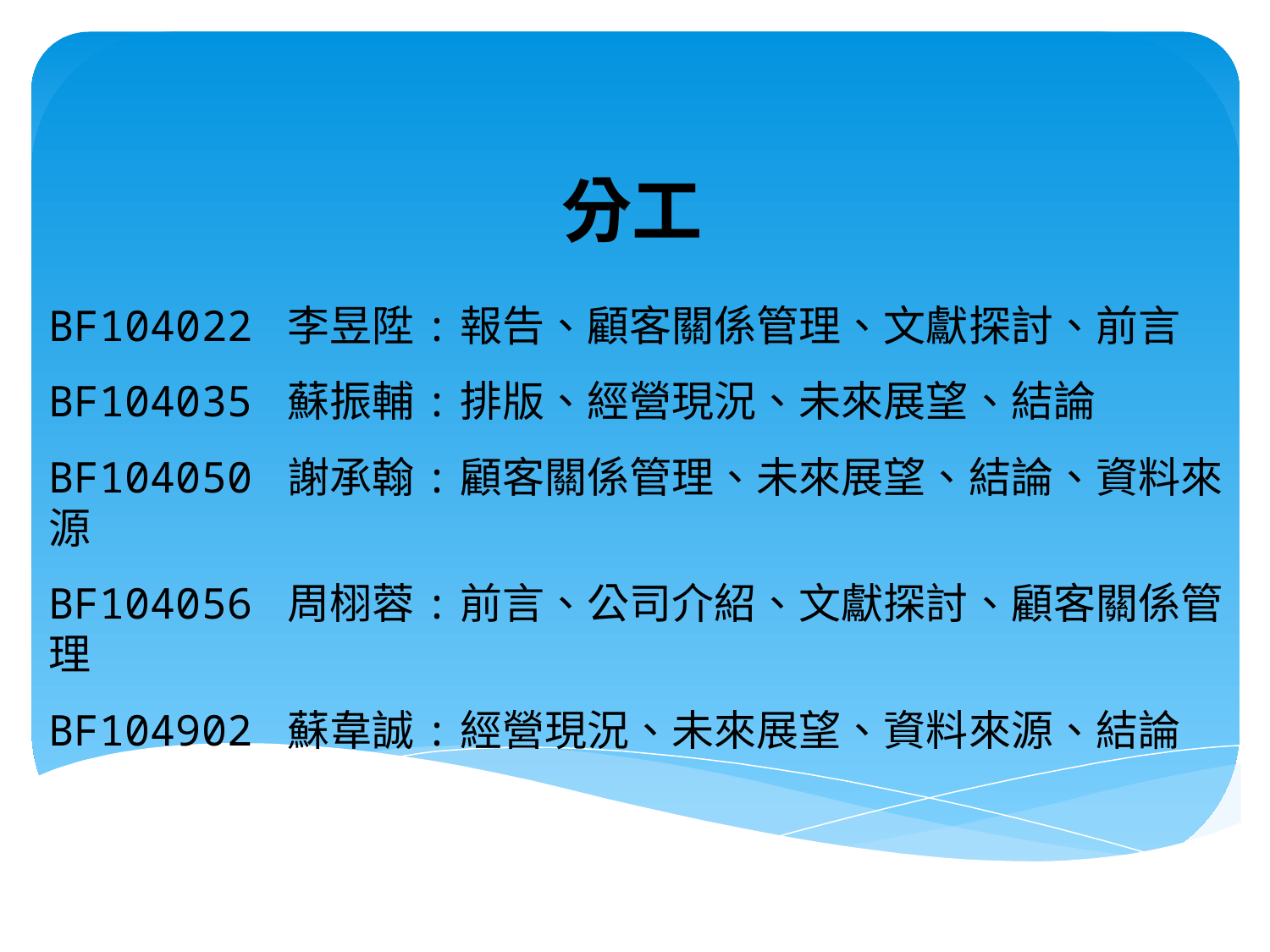

# 分工
BF104022 李昱陞:報告、顧客關係管理、文獻探討、前言
BF104035 蘇振輔:排版、經營現況、未來展望、結論
BF104050 謝承翰:顧客關係管理、未來展望、結論、資料來源
BF104056 周栩蓉:前言、公司介紹、文獻探討、顧客關係管理
BF104902 蘇韋誠:經營現況、未來展望、資料來源、結論